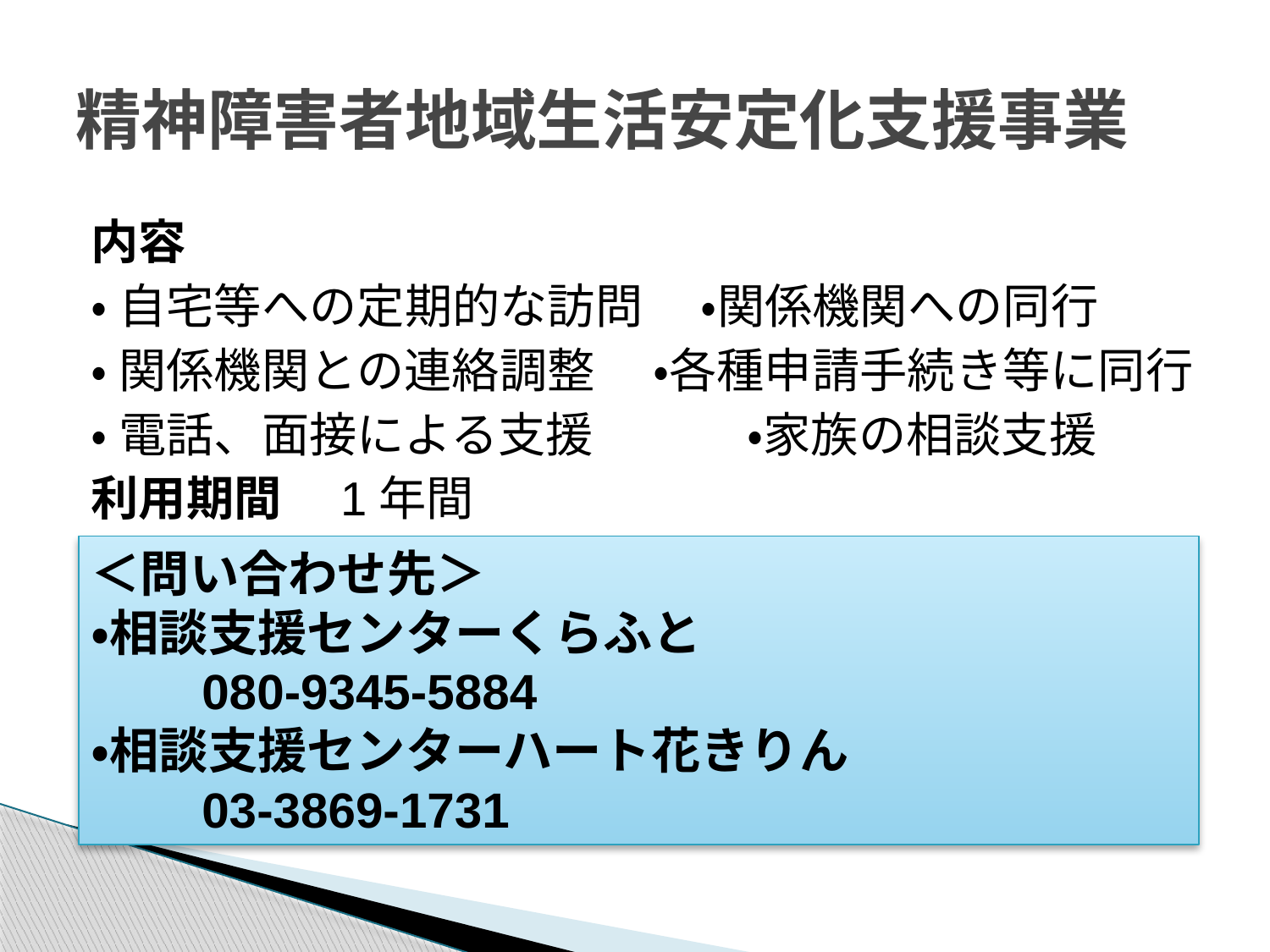

# 精神障害者地域生活安定化支援事業
内容
•自宅等への定期的な訪問 　•関係機関への同行
•関係機関との連絡調整 　•各種申請手続き等に同行
•電話、面接による支援 　　　•家族の相談支援
利用期間　1年間

＜問い合わせ先＞
・相談支援センターくらふと
　　080-9345-5884
・相談支援センターハート花きりん
　　03-3869-1731